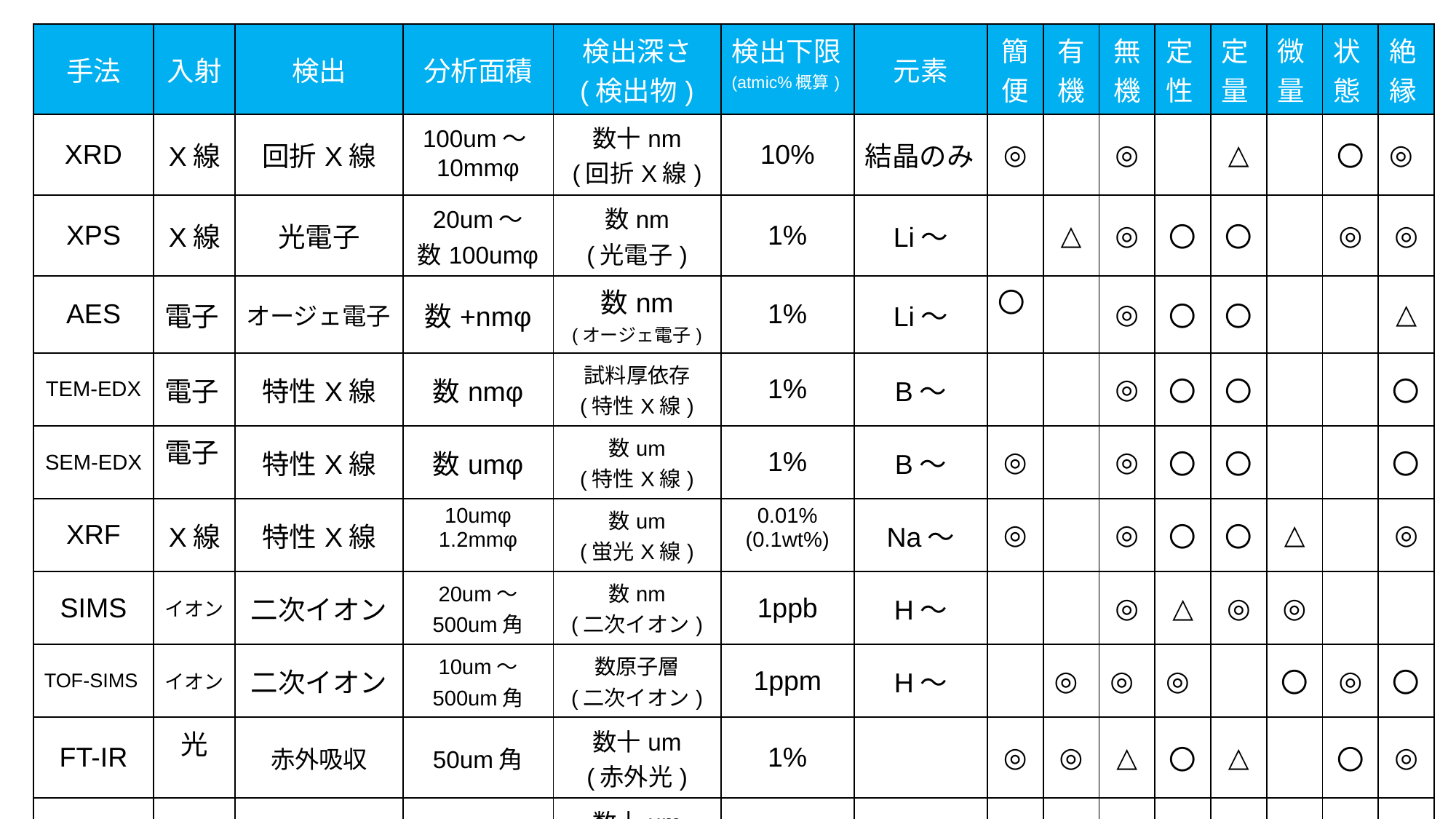

| 手法 | 入射 | 検出 | 分析面積 | 検出深さ (検出物) | 検出下限(atmic%概算) | 元素 | 簡便 | 有機 | 無機 | 定性 | 定量 | 微量 | 状態 | 絶縁 |
| --- | --- | --- | --- | --- | --- | --- | --- | --- | --- | --- | --- | --- | --- | --- |
| XRD | X線 | 回折X線 | 100um～10mmφ | 数十nm (回折X線) | 10% | 結晶のみ | ◎ |  | ◎ |  | △ |  | 〇 | ◎ |
| XPS | X線 | 光電子 | 20um～ 数100umφ | 数nm (光電子) | 1% | Li～ |  | △ | ◎ | 〇 | 〇 |  | ◎ | ◎ |
| AES | 電子 | オージェ電子 | 数+nmφ | 数nm (オージェ電子) | 1% | Li～ | 〇 |  | ◎ | 〇 | 〇 |  |  | △ |
| TEM-EDX | 電子 | 特性X線 | 数nmφ | 試料厚依存 (特性X線) | 1% | B～ |  |  | ◎ | 〇 | 〇 |  |  | 〇 |
| SEM-EDX | 電子 | 特性X線 | 数umφ | 数um (特性X線) | 1% | B～ | ◎ |  | ◎ | 〇 | 〇 |  |  | 〇 |
| XRF | X線 | 特性X線 | 10umφ 1.2mmφ | 数um (蛍光X線) | 0.01% (0.1wt%) | Na～ | ◎ |  | ◎ | 〇 | 〇 | △ |  | ◎ |
| SIMS | イオン | 二次イオン | 20um～ 500um角 | 数nm (二次イオン) | 1ppb | H～ |  |  | ◎ | △ | ◎ | ◎ |  |  |
| TOF-SIMS | イオン | 二次イオン | 10um～ 500um角 | 数原子層 (二次イオン) | 1ppm | H～ |  | ◎ | ◎ | ◎ |  | 〇 | ◎ | 〇 |
| FT-IR | 光 | 赤外吸収 | 50um角 | 数十um (赤外光) | 1% |  | ◎ | ◎ | △ | 〇 | △ |  | 〇 | ◎ |
| Raman | 光 | ラマン散乱光 | 1umφ | 数十um (ラマン散乱光) | 1% |  | ◎ | 〇 | 〇 | △ |  |  | 〇 | ◎ |